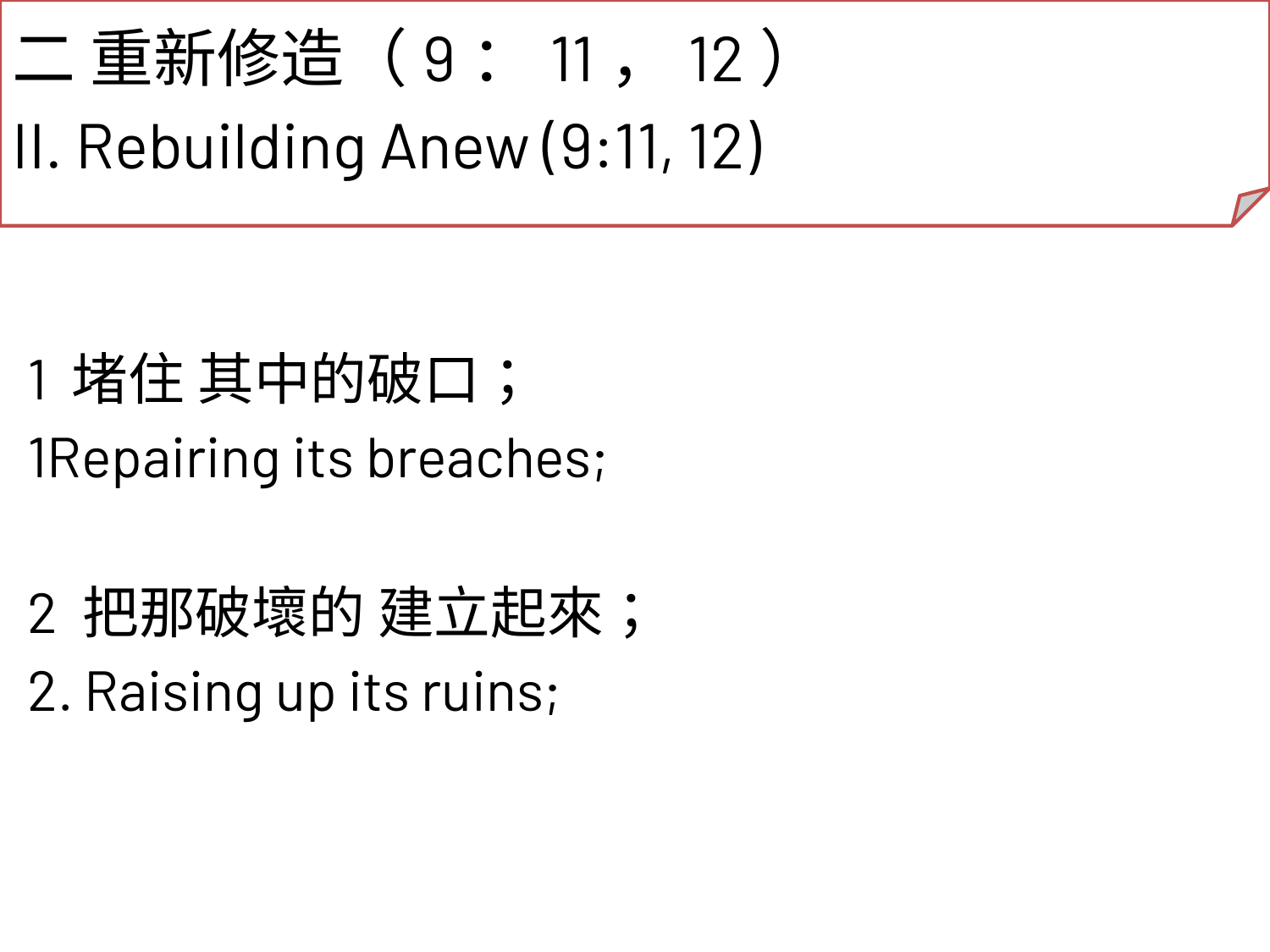

二 重新修造（9：11，12）
II. Rebuilding Anew (9:11, 12)
1 堵住 其中的破口；
1Repairing its breaches;

2 把那破壞的 建立起來；
2. Raising up its ruins;